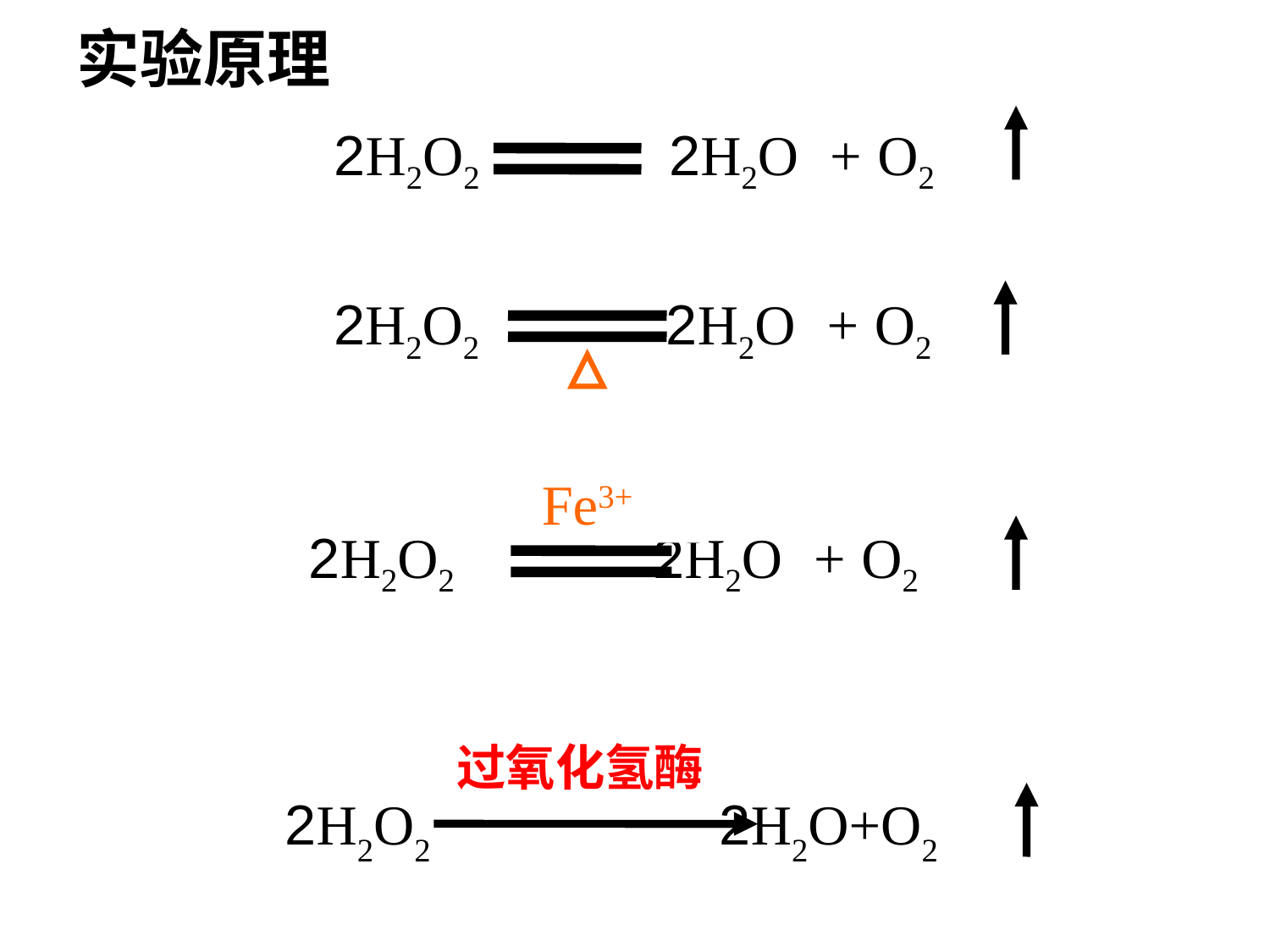

实验原理

2H2O2                     2H2O  + O2

2H2O2                     2H2O  + O2

Fe3+
2H2O2                      2H2O  + O2

过氧化氢酶
           2H2O2                                   2H2O+O2